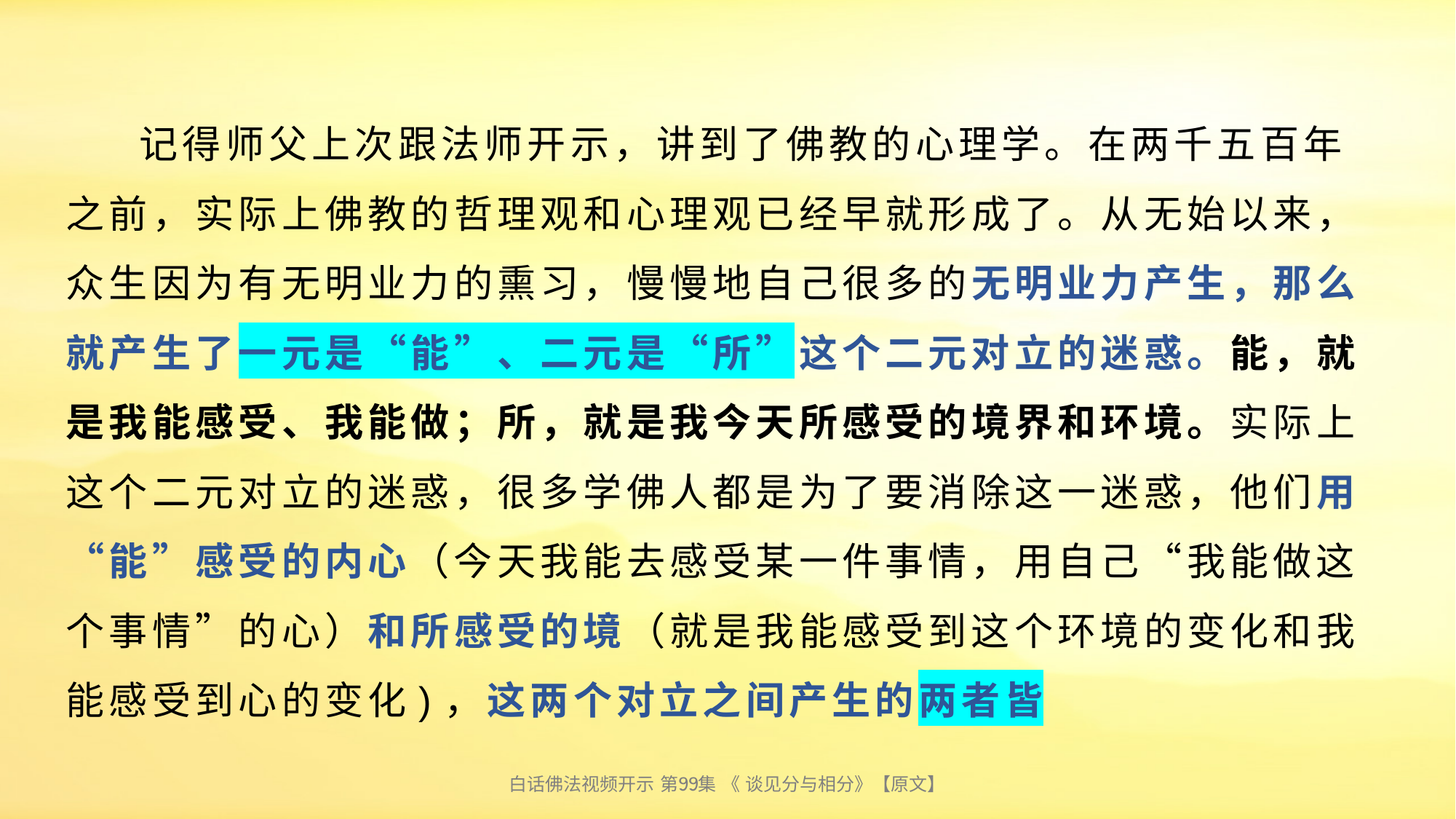

# 记得师父上次跟法师开示，讲到了佛教的心理学。在两千五百年之前，实际上佛教的哲理观和心理观已经早就形成了。从无始以来，众生因为有无明业力的熏习，慢慢地自己很多的无明业力产生，那么就产生了一元是“能”、二元是“所”这个二元对立的迷惑。能，就是我能感受、我能做；所，就是我今天所感受的境界和环境。实际上这个二元对立的迷惑，很多学佛人都是为了要消除这一迷惑，他们用“能”感受的内心（今天我能去感受某一件事情，用自己“我能做这个事情”的心）和所感受的境（就是我能感受到这个环境的变化和我能感受到心的变化)，这两个对立之间产生的两者皆
白话佛法视频开示 第99集 《 谈见分与相分》【原文】